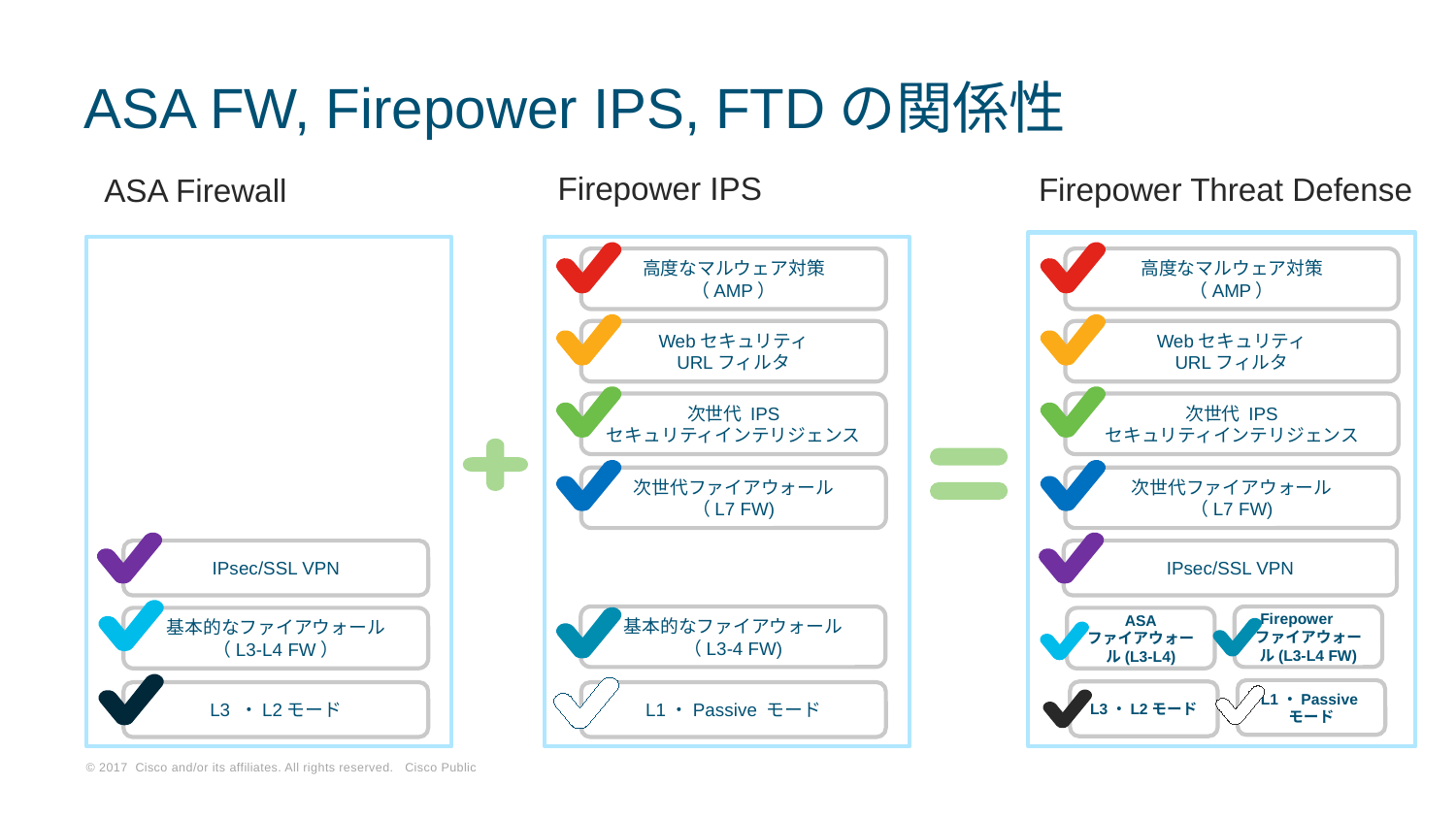

# ASA FW, Firepower IPS, FTDの関係性
Firepower IPS
Firepower Threat Defense
ASA Firewall

高度なマルウェア対策
（AMP）
高度なマルウェア対策
（AMP）

Webセキュリティ
URLフィルタ
Webセキュリティ
URLフィルタ

次世代 IPS
セキュリティインテリジェンス
次世代 IPS
セキュリティインテリジェンス

次世代ファイアウォール
（L7 FW)
次世代ファイアウォール
（L7 FW)

IPsec/SSL VPN
IPsec/SSL VPN

基本的なファイアウォール
（L3-4 FW)
Firepower 　ファイアウォール(L3-L4 FW)
基本的なファイアウォール
（L3-L4 FW）
ASA
ファイアウォール(L3-L4)

L1・Passiveモード
L3・L2モード
L3 ・L2モード
L1・Passive モード